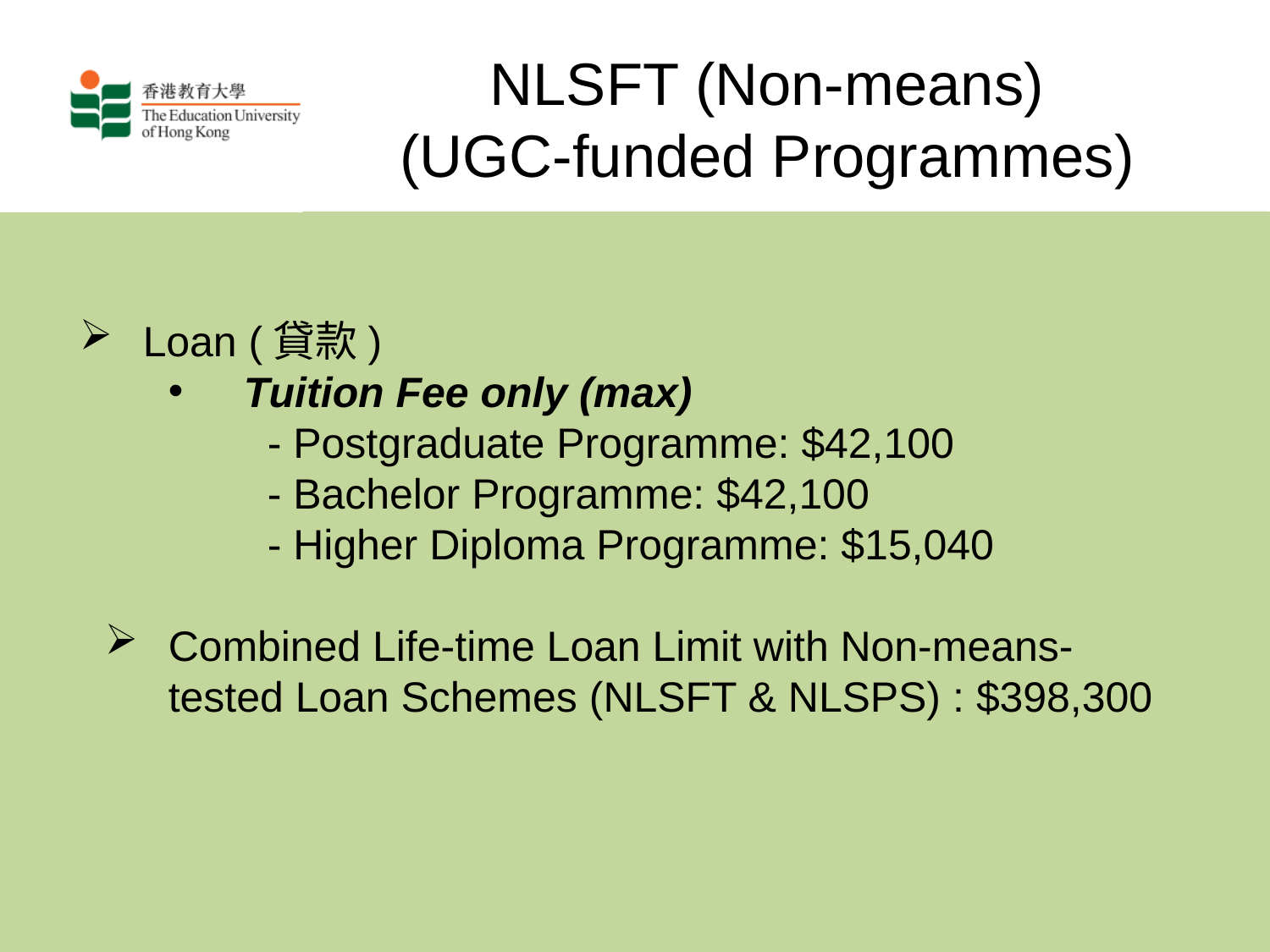

# NLSFT (Non-means) (UGC-funded Programmes)

Loan (貸款)
 Tuition Fee only (max)
   - Postgraduate Programme: $42,100
   - Bachelor Programme: $42,100
   - Higher Diploma Programme: $15,040

Combined Life-time Loan Limit with Non-means-tested Loan Schemes (NLSFT & NLSPS) : $398,300